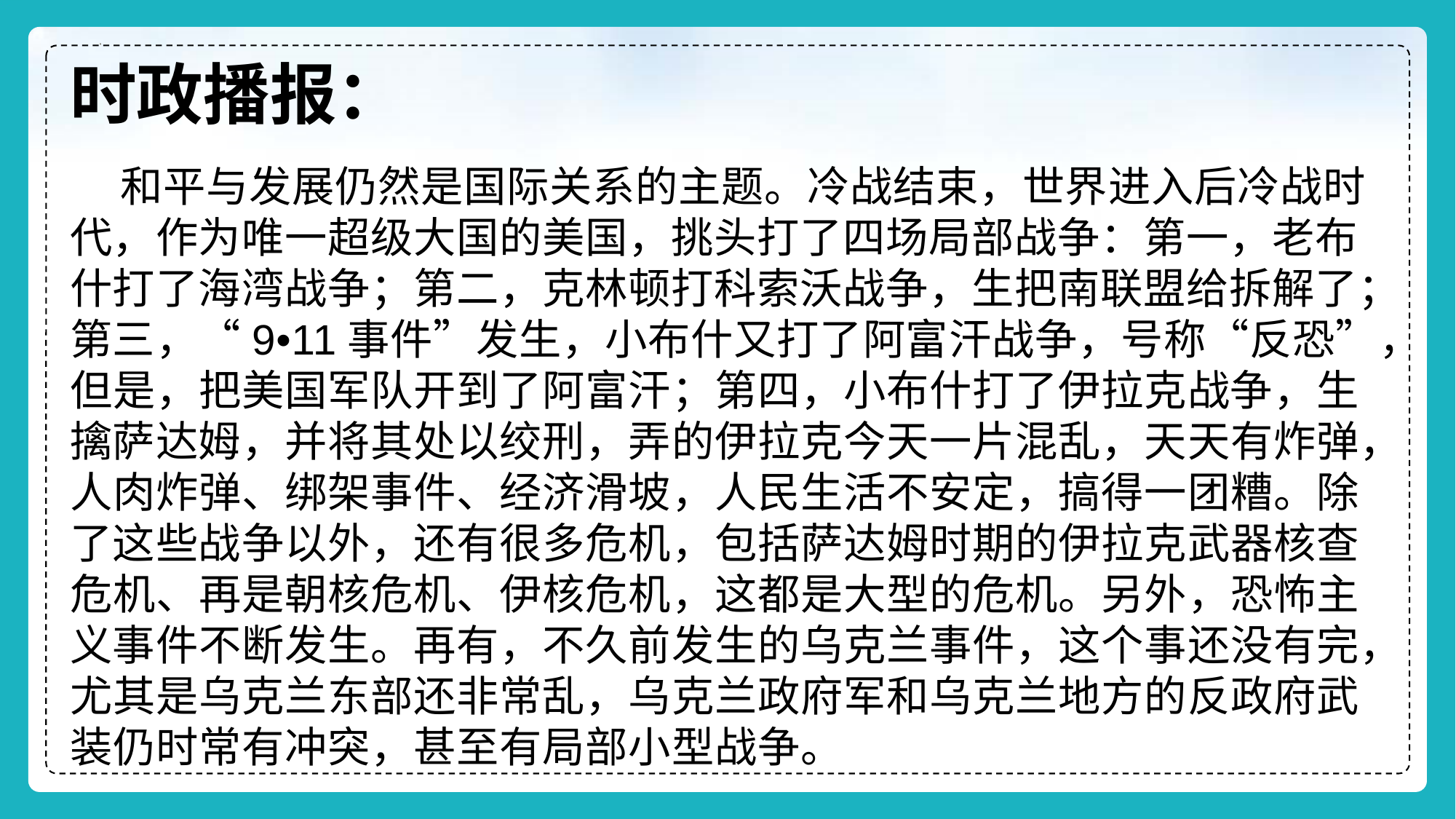

时政播报：
    和平与发展仍然是国际关系的主题。冷战结束，世界进入后冷战时代，作为唯一超级大国的美国，挑头打了四场局部战争：第一，老布什打了海湾战争；第二，克林顿打科索沃战争，生把南联盟给拆解了；第三，“9•11事件”发生，小布什又打了阿富汗战争，号称“反恐”，但是，把美国军队开到了阿富汗；第四，小布什打了伊拉克战争，生擒萨达姆，并将其处以绞刑，弄的伊拉克今天一片混乱，天天有炸弹，人肉炸弹、绑架事件、经济滑坡，人民生活不安定，搞得一团糟。除了这些战争以外，还有很多危机，包括萨达姆时期的伊拉克武器核查危机、再是朝核危机、伊核危机，这都是大型的危机。另外，恐怖主义事件不断发生。再有，不久前发生的乌克兰事件，这个事还没有完，尤其是乌克兰东部还非常乱，乌克兰政府军和乌克兰地方的反政府武装仍时常有冲突，甚至有局部小型战争。